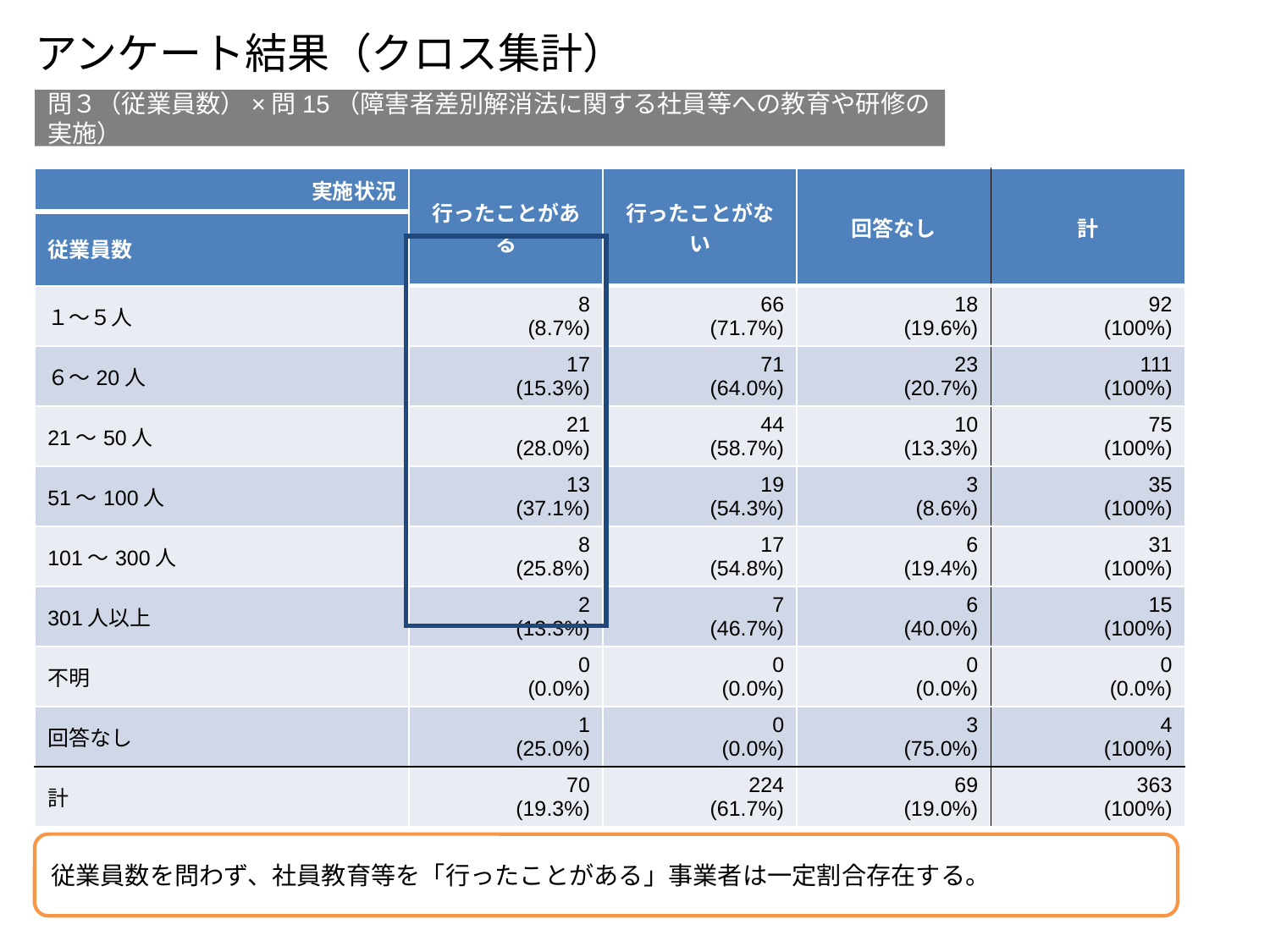

アンケート結果（クロス集計）

問３（従業員数）×問15（障害者差別解消法に関する社員等への教育や研修の実施）
| 実施状況 | 行ったことがある | 行ったことがない | 回答なし | 計 |
| --- | --- | --- | --- | --- |
| 従業員数 |  |  |  |  |
| １～５人 | 8 (8.7%) | 66 (71.7%) | 18 (19.6%) | 92 (100%) |
| ６～20人 | 17 (15.3%) | 71 (64.0%) | 23 (20.7%) | 111 (100%) |
| 21～50人 | 21 (28.0%) | 44 (58.7%) | 10 (13.3%) | 75 (100%) |
| 51～100人 | 13 (37.1%) | 19 (54.3%) | 3 (8.6%) | 35 (100%) |
| 101～300人 | 8 (25.8%) | 17 (54.8%) | 6 (19.4%) | 31 (100%) |
| 301人以上 | 2 (13.3%) | 7 (46.7%) | 6 (40.0%) | 15 (100%) |
| 不明 | 0 (0.0%) | 0 (0.0%) | 0 (0.0%) | 0 (0.0%) |
| 回答なし | 1 (25.0%) | 0 (0.0%) | 3 (75.0%) | 4 (100%) |
| 計 | 70 (19.3%) | 224 (61.7%) | 69 (19.0%) | 363 (100%) |
|  |
| --- |
従業員数を問わず、社員教育等を「行ったことがある」事業者は一定割合存在する。